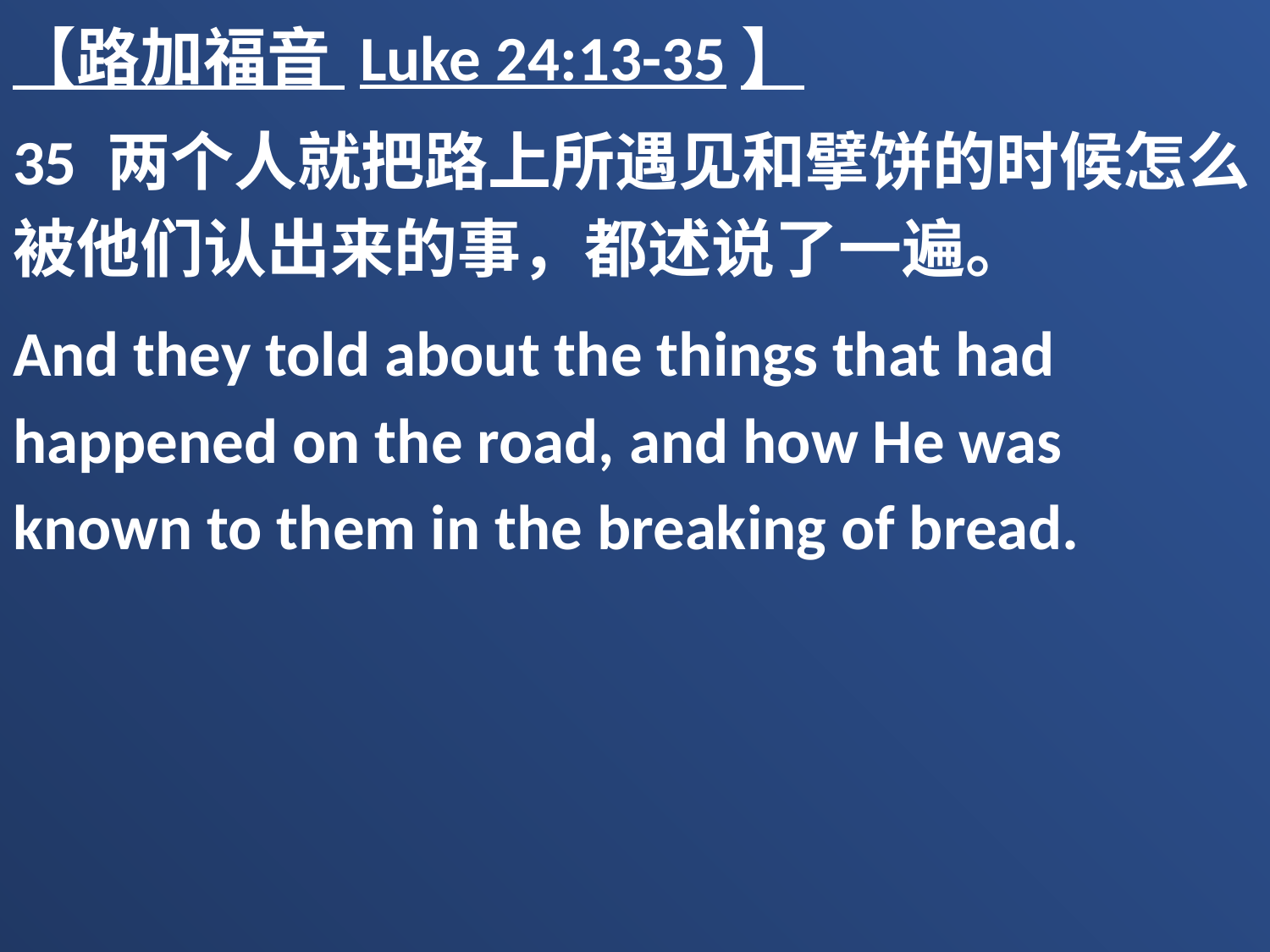

【路加福音 Luke 24:13-35】
35 两个人就把路上所遇见和擘饼的时候怎么被他们认出来的事，都述说了一遍。
And they told about the things that had happened on the road, and how He was known to them in the breaking of bread.